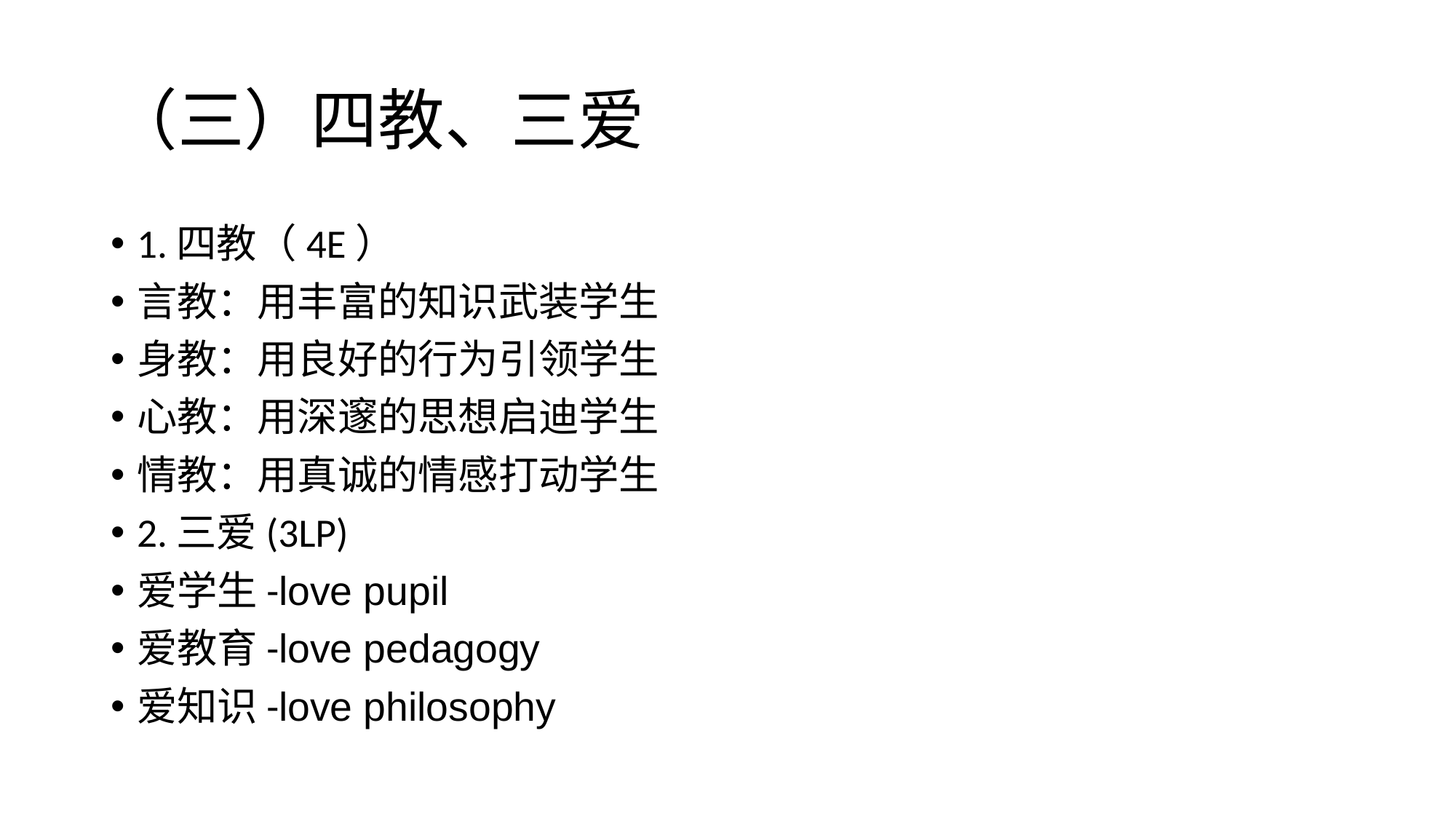

# （三）四教、三爱
1.四教（4E）
言教：用丰富的知识武装学生
身教：用良好的行为引领学生
心教：用深邃的思想启迪学生
情教：用真诚的情感打动学生
2.三爱(3LP)
爱学生-love pupil
爱教育-love pedagogy
爱知识-love philosophy